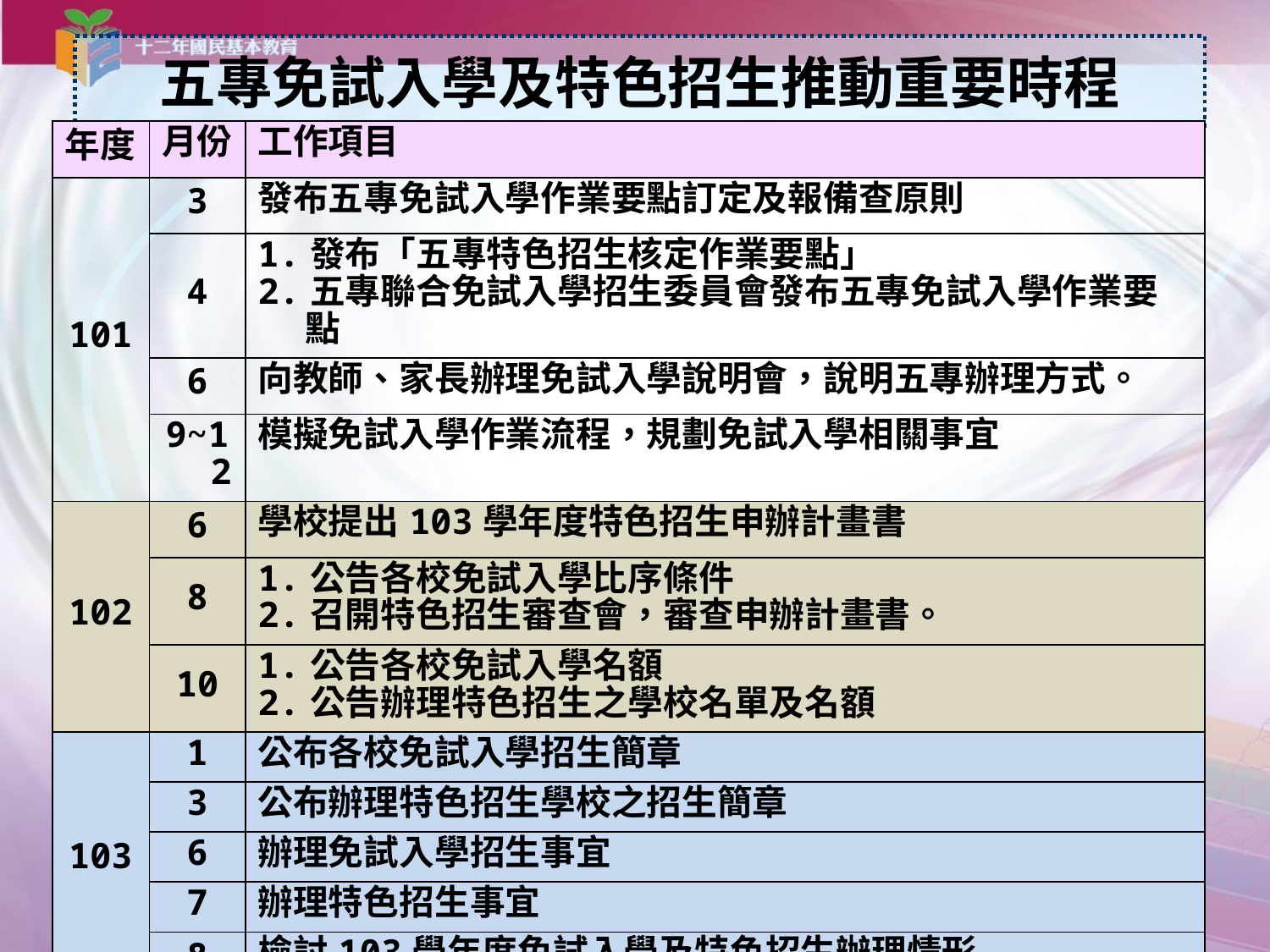

五專免試入學及特色招生推動重要時程
| 年度 | 月份 | 工作項目 |
| --- | --- | --- |
| 101 | 3 | 發布五專免試入學作業要點訂定及報備查原則 |
|  | 4 | 1.發布「五專特色招生核定作業要點」 2.五專聯合免試入學招生委員會發布五專免試入學作業要點 |
|  | 6 | 向教師、家長辦理免試入學說明會，說明五專辦理方式。 |
|  | 9~12 | 模擬免試入學作業流程，規劃免試入學相關事宜 |
| 102 | 6 | 學校提出103學年度特色招生申辦計畫書 |
|  | 8 | 1.公告各校免試入學比序條件 2.召開特色招生審查會，審查申辦計畫書。 |
|  | 10 | 1.公告各校免試入學名額 2.公告辦理特色招生之學校名單及名額 |
| 103 | 1 | 公布各校免試入學招生簡章 |
|  | 3 | 公布辦理特色招生學校之招生簡章 |
|  | 6 | 辦理免試入學招生事宜 |
|  | 7 | 辦理特色招生事宜 |
|  | 8 | 檢討103學年度免試入學及特色招生辦理情形 |